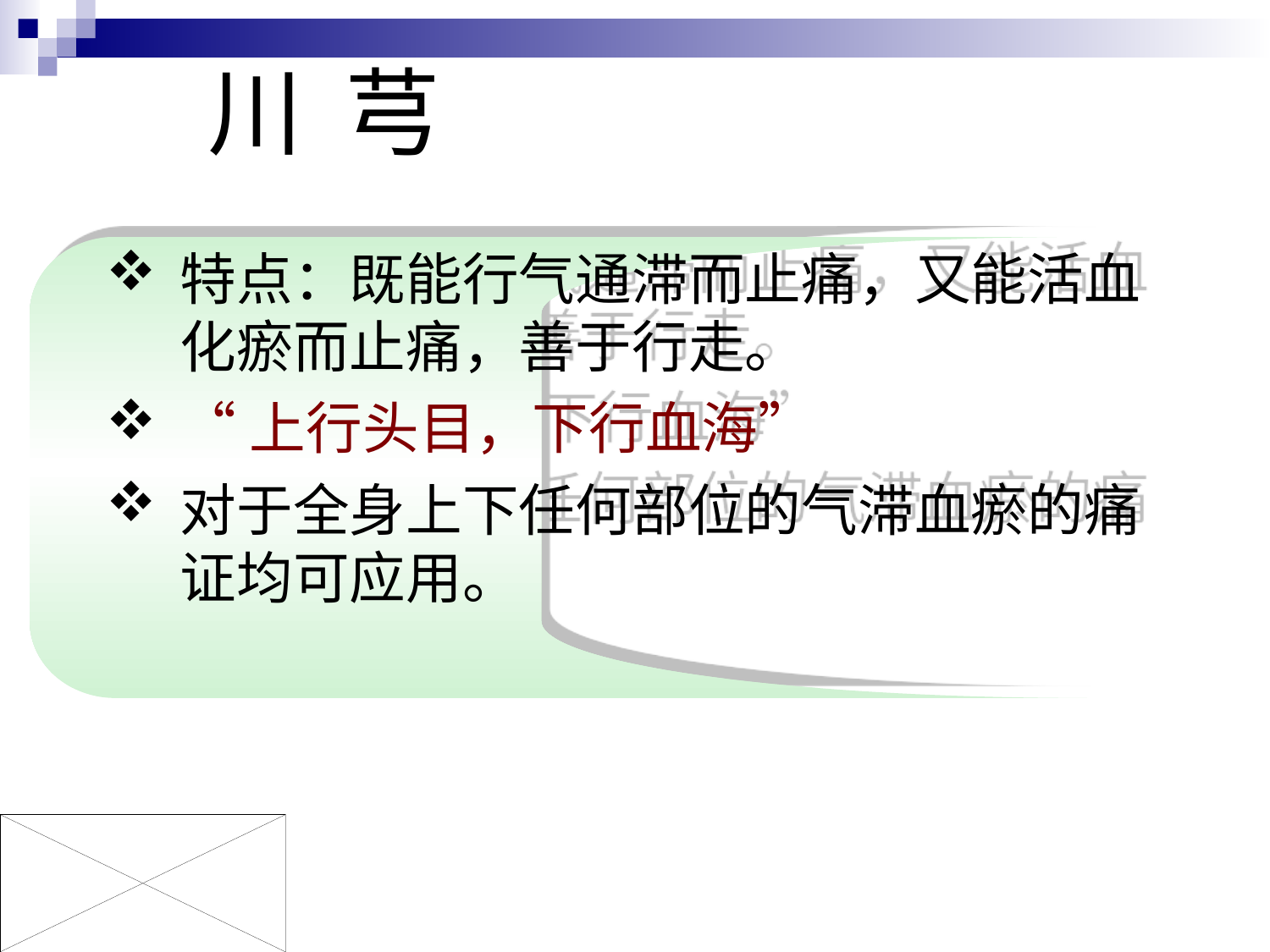

川  芎
特点：既能行气通滞而止痛，又能活血化瘀而止痛，善于行走。
“上行头目，下行血海”
对于全身上下任何部位的气滞血瘀的痛证均可应用。